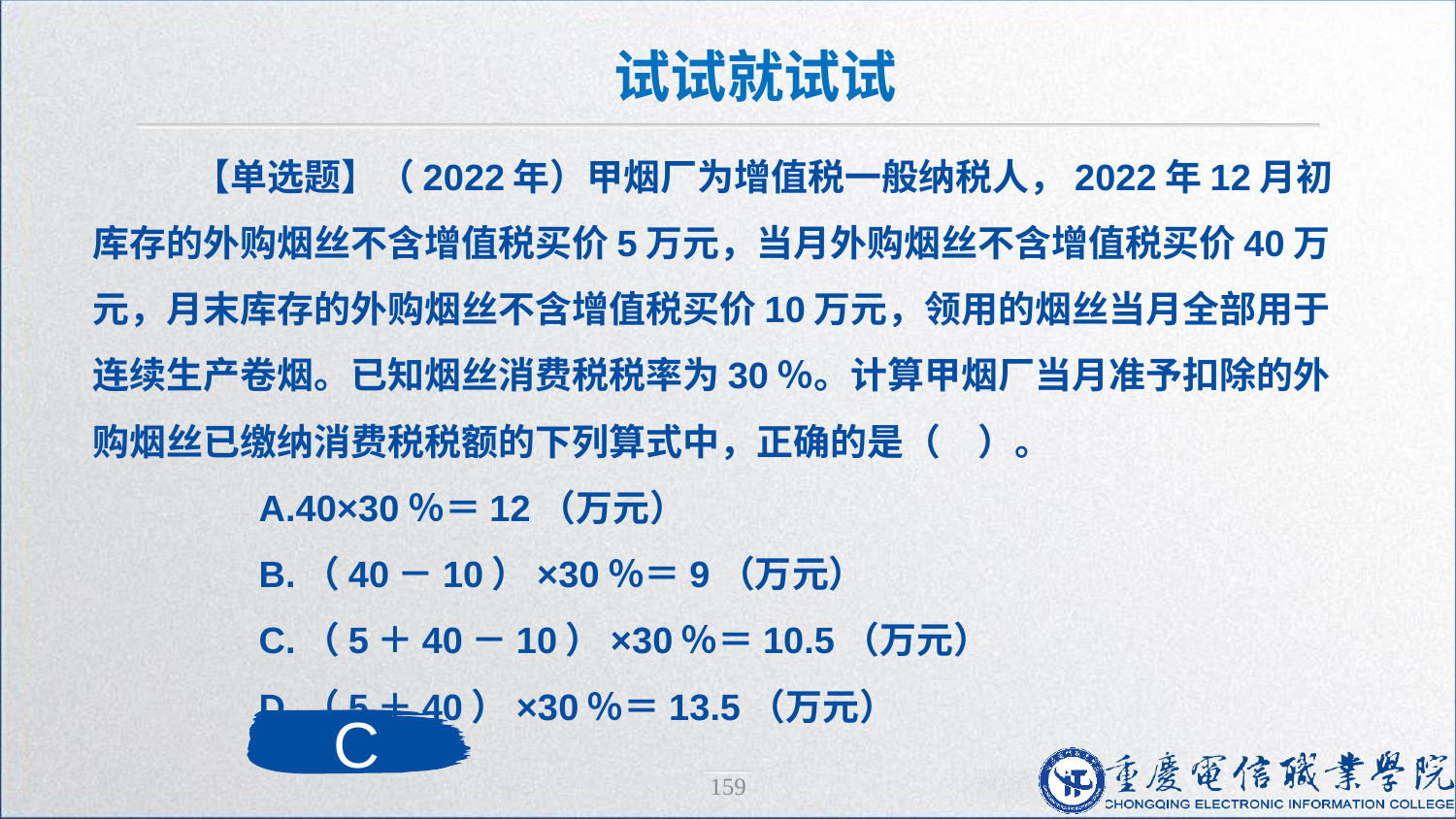

试试就试试
 【单选题】（2022年）甲烟厂为增值税一般纳税人，2022年12月初库存的外购烟丝不含增值税买价5万元，当月外购烟丝不含增值税买价40万元，月末库存的外购烟丝不含增值税买价10万元，领用的烟丝当月全部用于连续生产卷烟。已知烟丝消费税税率为30％。计算甲烟厂当月准予扣除的外购烟丝已缴纳消费税税额的下列算式中，正确的是（　）。
　　A.40×30％＝12（万元）
　　B.（40－10）×30％＝9（万元）
　　C.（5＋40－10）×30％＝10.5（万元）
　　D.（5＋40）×30％＝13.5（万元）

C
159